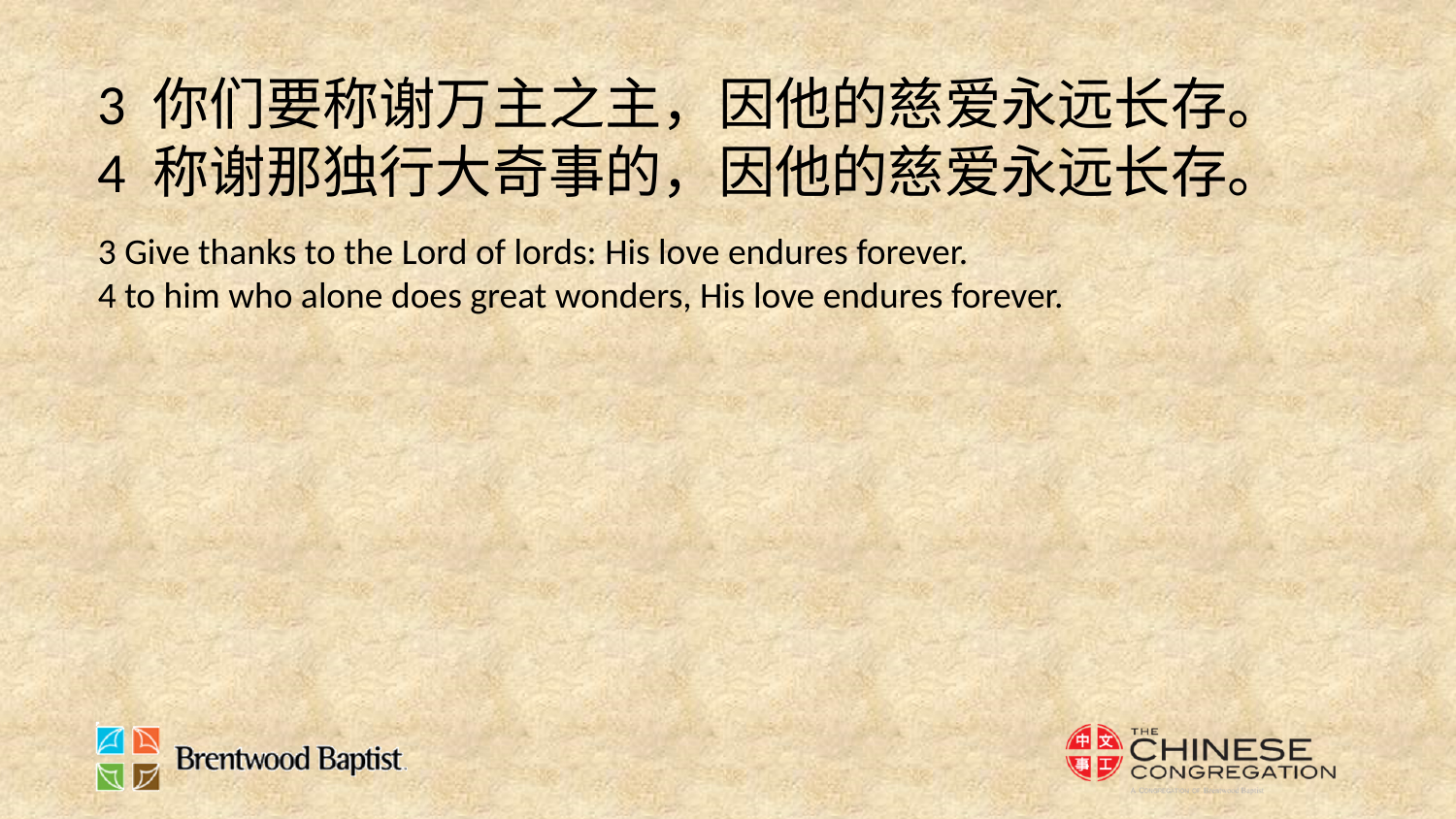

3 你们要称谢万主之主，因他的慈爱永远长存。
4 称谢那独行大奇事的，因他的慈爱永远长存。

3 Give thanks to the Lord of lords: His love endures forever.
4 to him who alone does great wonders, His love endures forever.